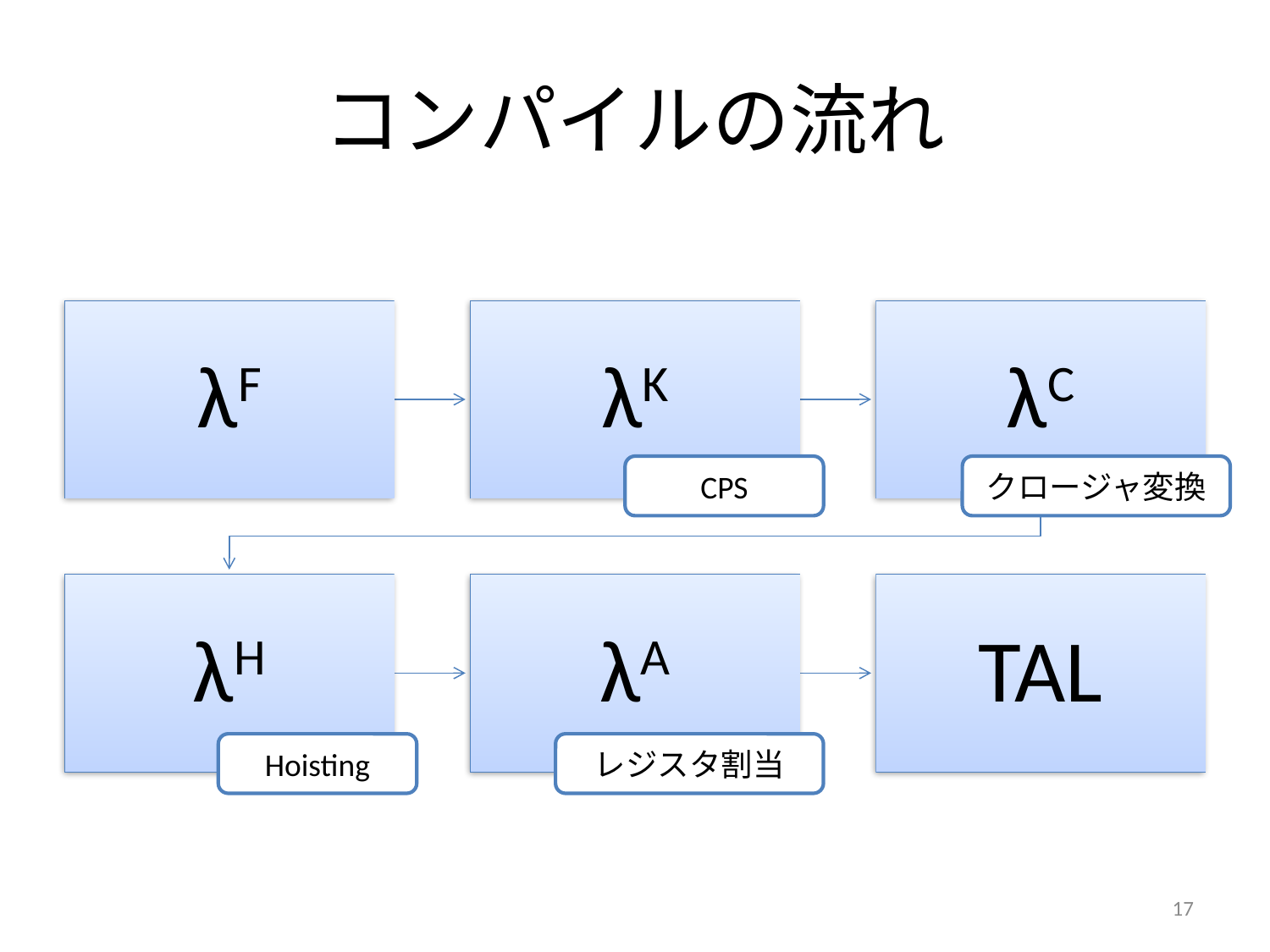

# コンパイルの流れ

λF

λK

λC

λH

λA
TAL
CPS
クロージャ変換
Hoisting
レジスタ割当
17